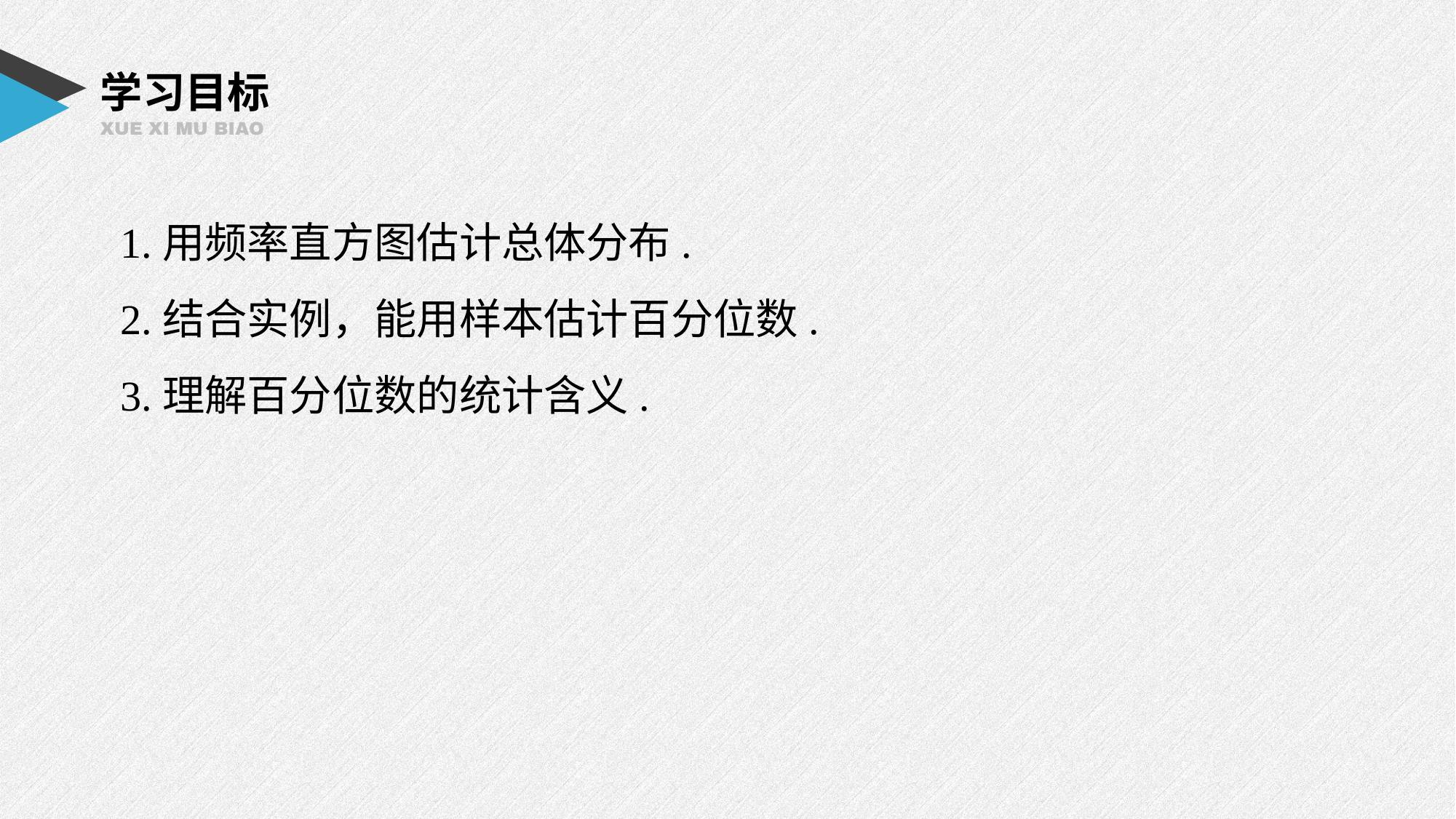

学习目标

XUE XI MU BIAO
1.用频率直方图估计总体分布.
2.结合实例，能用样本估计百分位数.
3.理解百分位数的统计含义.